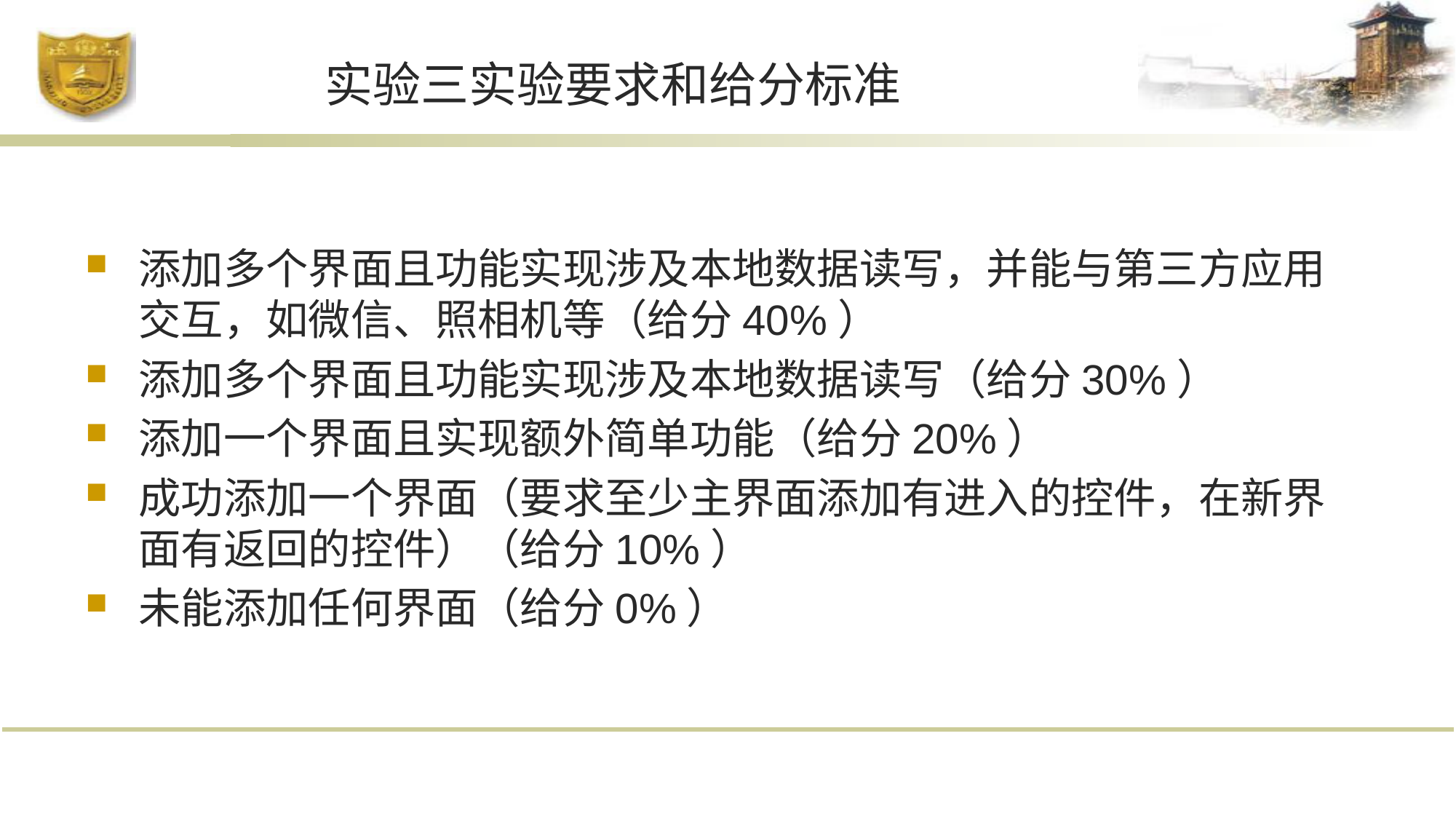

# 实验三实验要求和给分标准

添加多个界面且功能实现涉及本地数据读写，并能与第三方应用交互，如微信、照相机等（给分40%）
添加多个界面且功能实现涉及本地数据读写（给分30%）
添加一个界面且实现额外简单功能（给分20%）
成功添加一个界面（要求至少主界面添加有进入的控件，在新界面有返回的控件）（给分10%）
未能添加任何界面（给分0%）